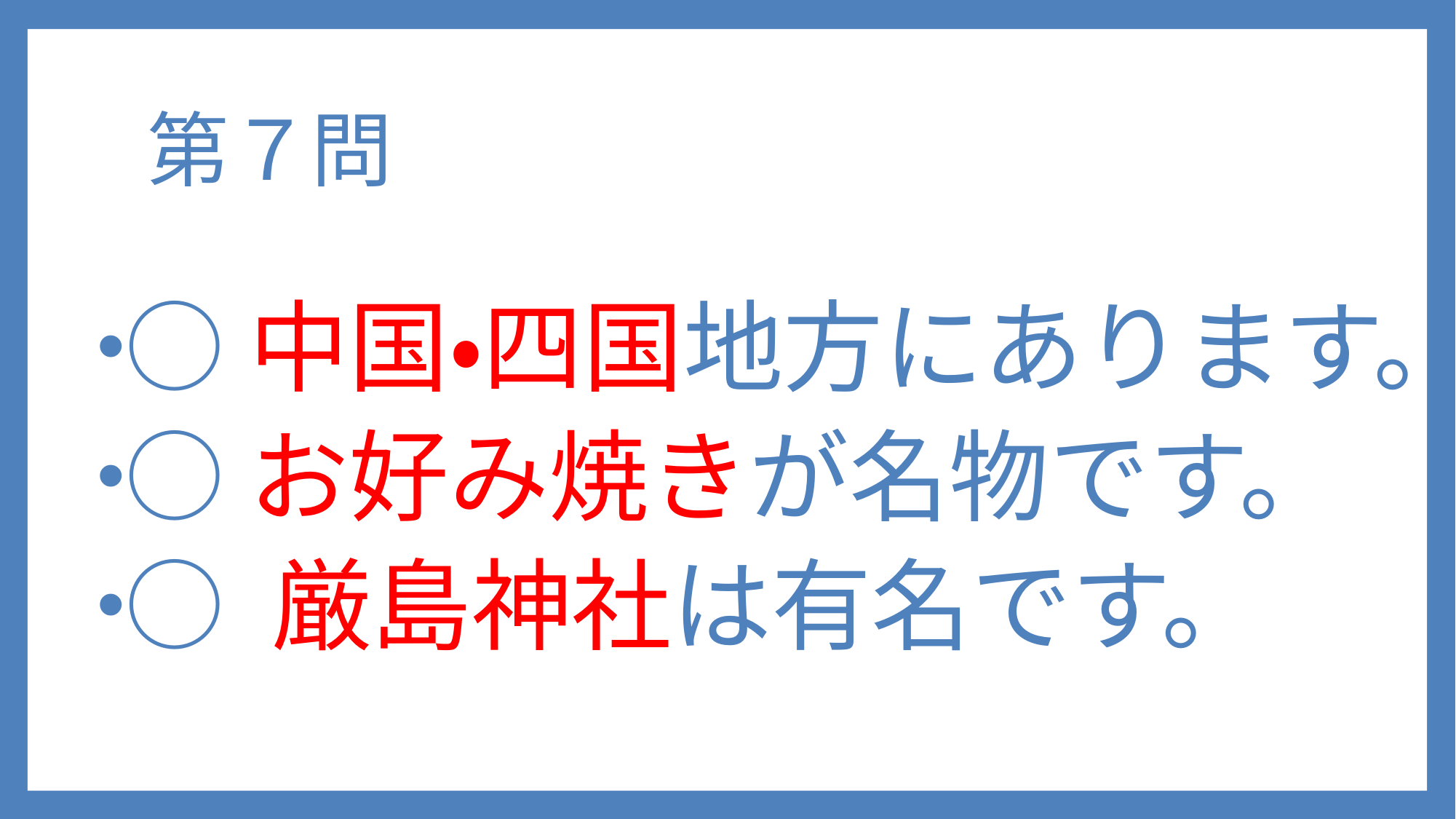

# 第７問
○中国・四国地方にあります。
○お好み焼きが名物です。
○ 厳島神社は有名です。